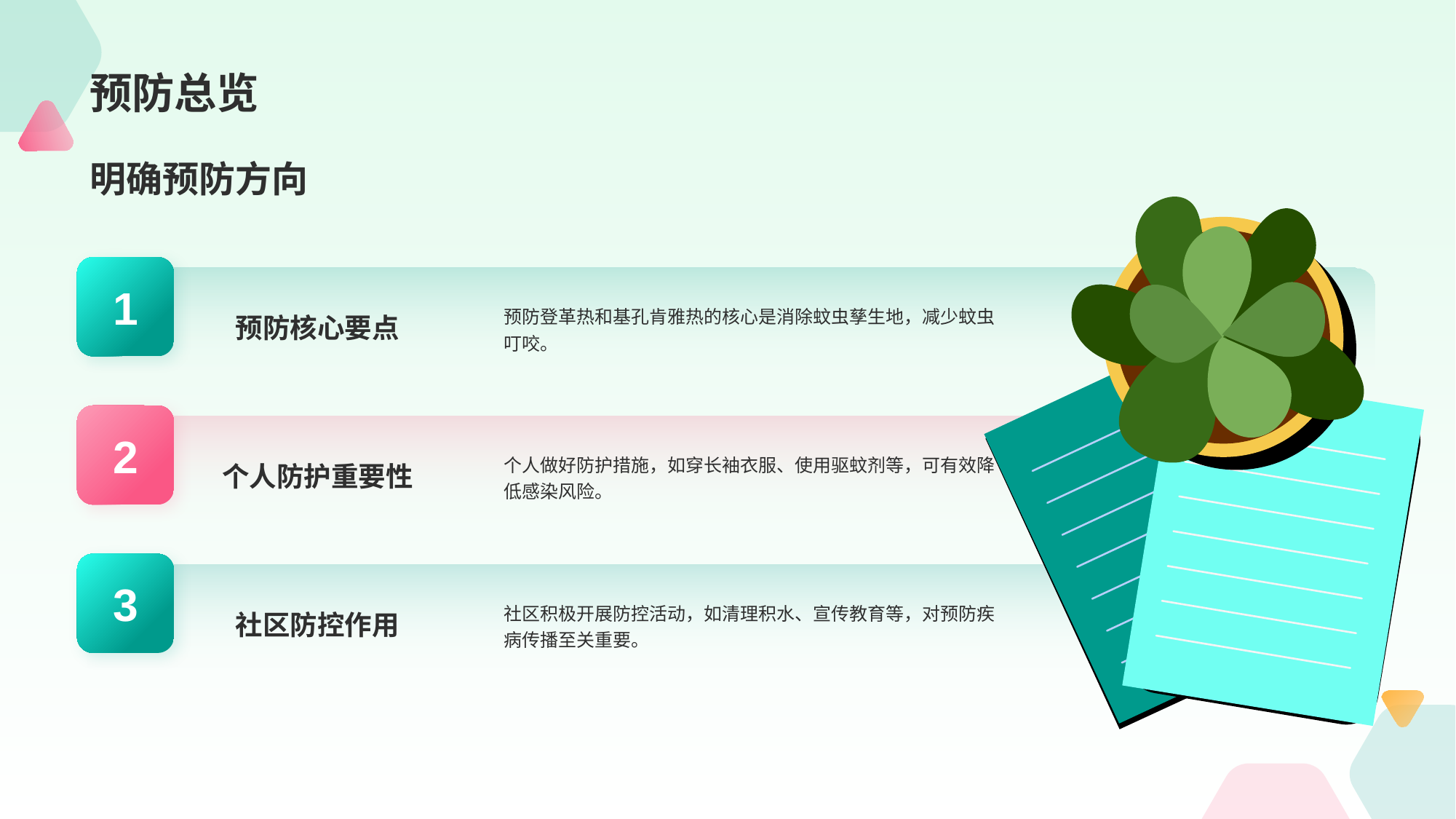

# 预防总览
明确预防方向

1

预防核心要点
预防登革热和基孔肯雅热的核心是消除蚊虫孳生地，减少蚊虫叮咬。
2

个人防护重要性
个人做好防护措施，如穿长袖衣服、使用驱蚊剂等，可有效降低感染风险。
3

社区防控作用
社区积极开展防控活动，如清理积水、宣传教育等，对预防疾病传播至关重要。